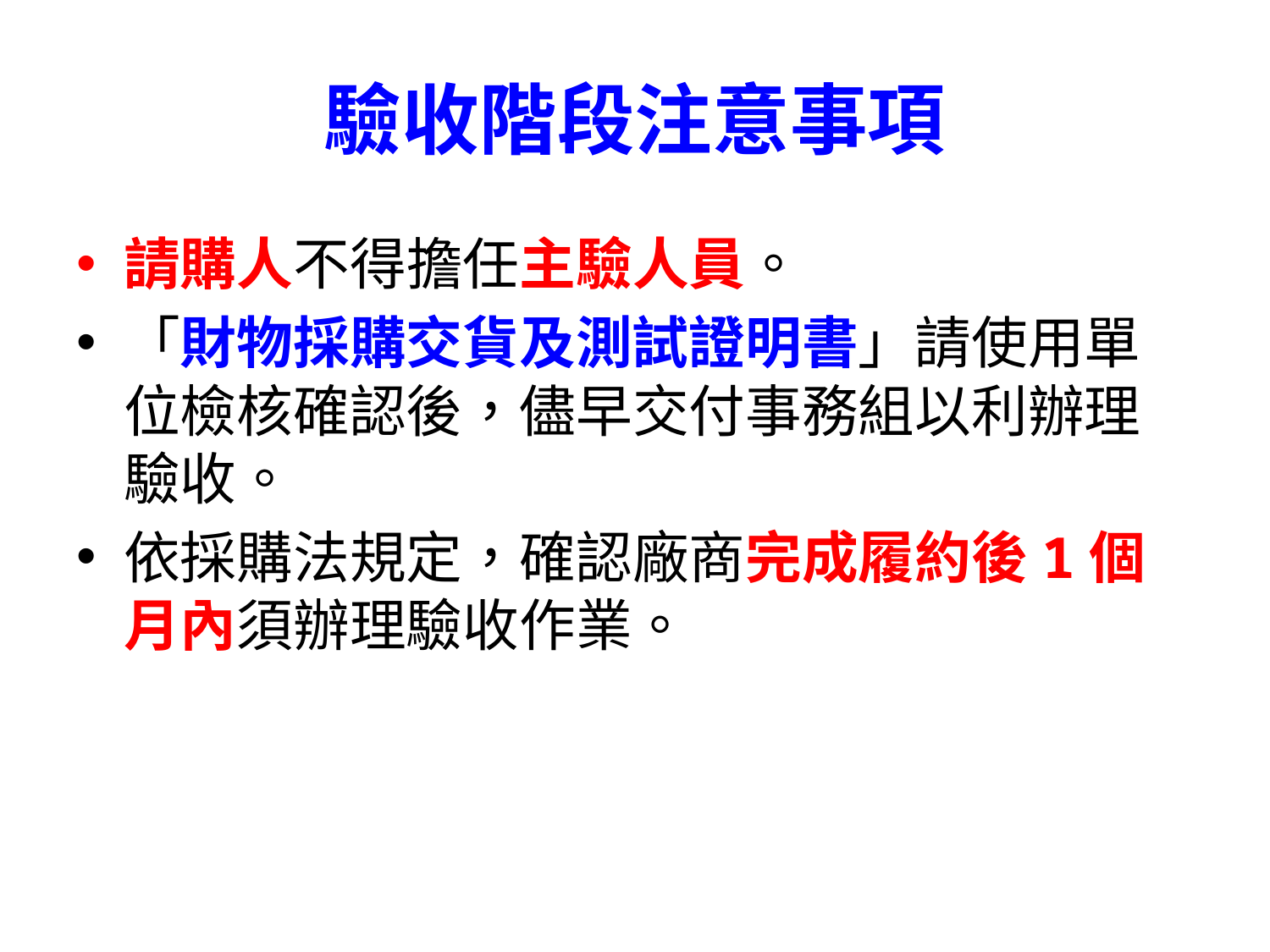

# 驗收階段注意事項
請購人不得擔任主驗人員。
「財物採購交貨及測試證明書」請使用單位檢核確認後，儘早交付事務組以利辦理驗收。
依採購法規定，確認廠商完成履約後1個月內須辦理驗收作業。